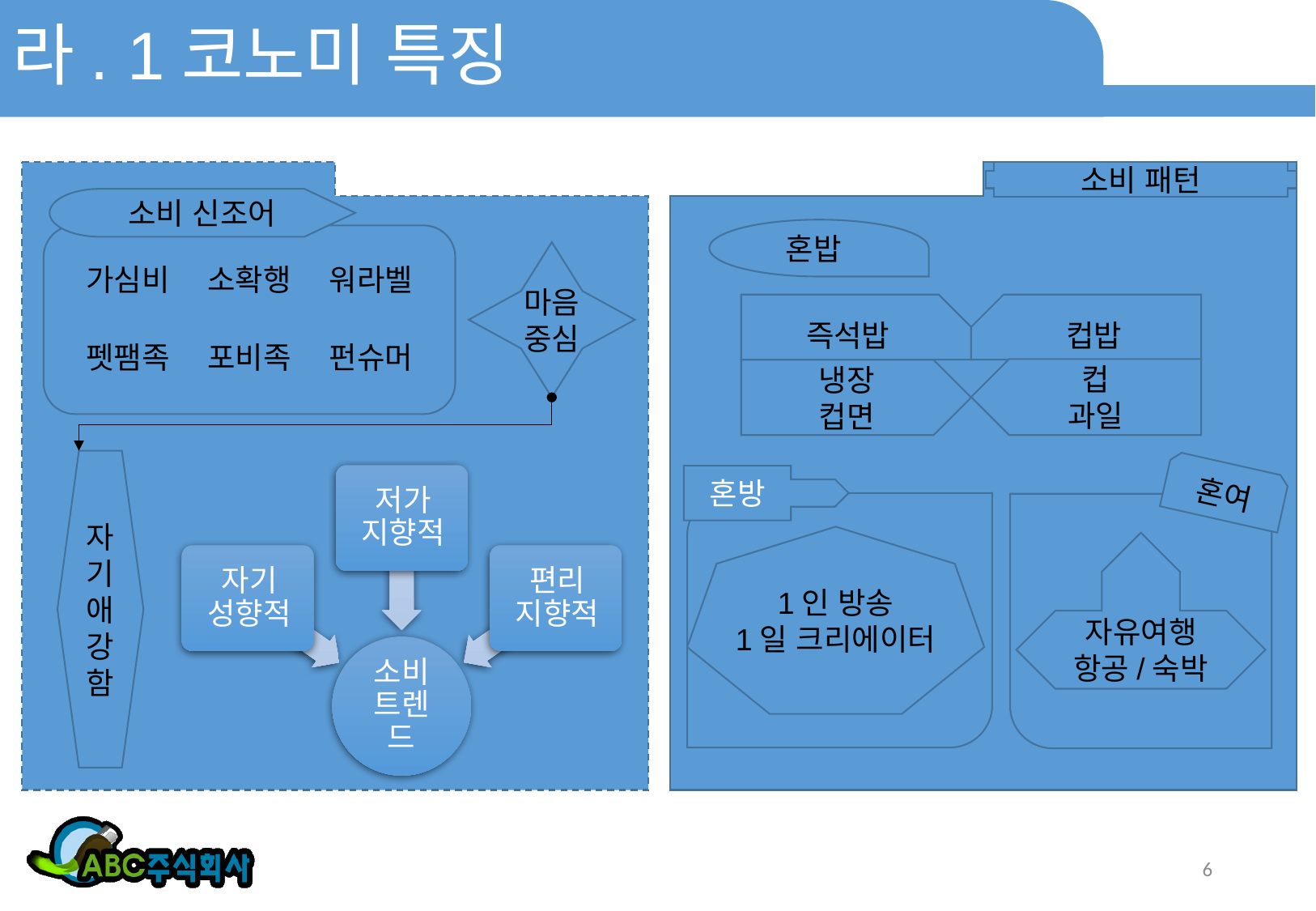

# 라. 1코노미 특징

소비 신조어

마음
중심
가심비
소확행
워라벨
펫팸족
포비족
펀슈머
자기애강함
소비
트렌
드
자기
성향적
저가
지향적
편리
지향적

소비 패턴

혼밥
컵밥
즉석밥
컵
과일
냉장
컵면
혼여
혼방

1인 방송
1일 크리에이터
자유여행
항공/숙박
6